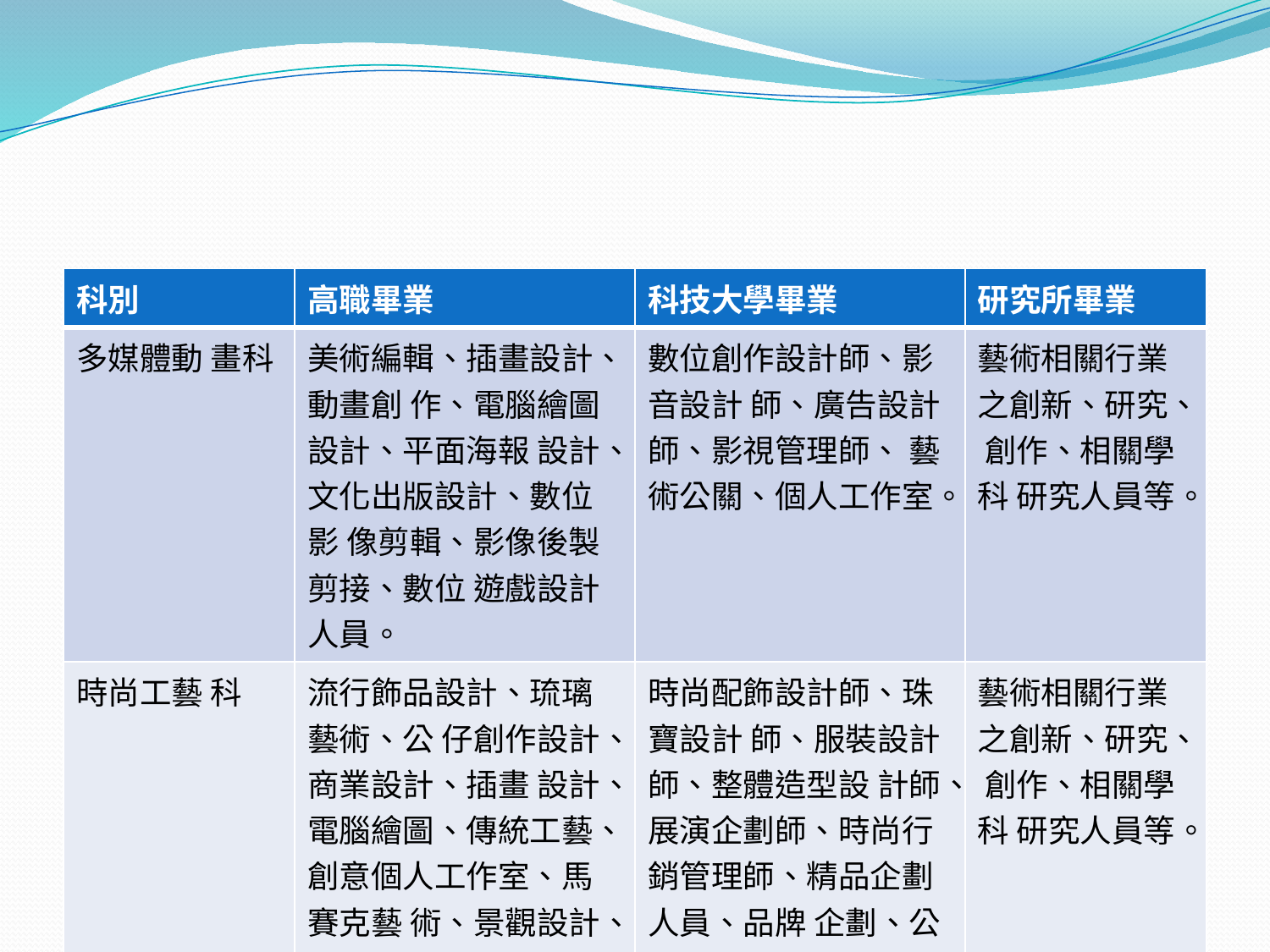

#
| 科別 | 高職畢業 | 科技大學畢業 | 研究所畢業 |
| --- | --- | --- | --- |
| 多媒體動 畫科 | 美術編輯、插畫設計、動畫創 作、電腦繪圖設計、平面海報 設計、文化出版設計、數位影 像剪輯、影像後製剪接、數位 遊戲設計人員。 | 數位創作設計師、影音設計 師、廣告設計師、影視管理師、 藝術公關、個人工作室。 | 藝術相關行業 之創新、研究、 創作、相關學科 研究人員等。 |
| 時尚工藝 科 | 流行飾品設計、琉璃藝術、公 仔創作設計、商業設計、插畫 設計、電腦繪圖、傳統工藝、創意個人工作室、馬賽克藝 術、景觀設計、室內設計人員。 | 時尚配飾設計師、珠寶設計 師、服裝設計師、整體造型設 計師、展演企劃師、時尚行銷管理師、精品企劃人員、品牌 企劃、公關。 | 藝術相關行業 之創新、研究、 創作、相關學科 研究人員等。 |